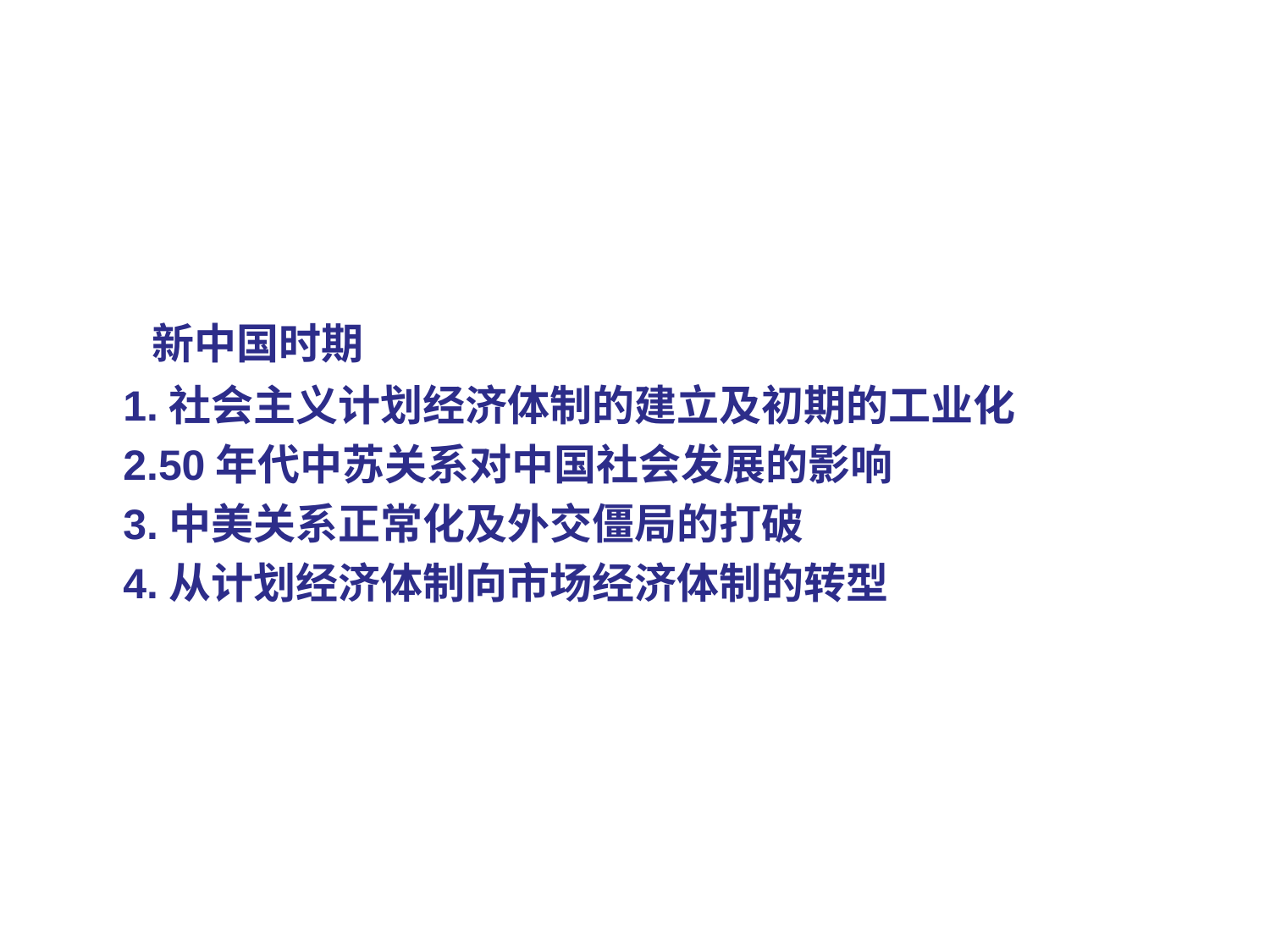

新中国时期
   1.社会主义计划经济体制的建立及初期的工业化
   2.50年代中苏关系对中国社会发展的影响
   3.中美关系正常化及外交僵局的打破
   4.从计划经济体制向市场经济体制的转型